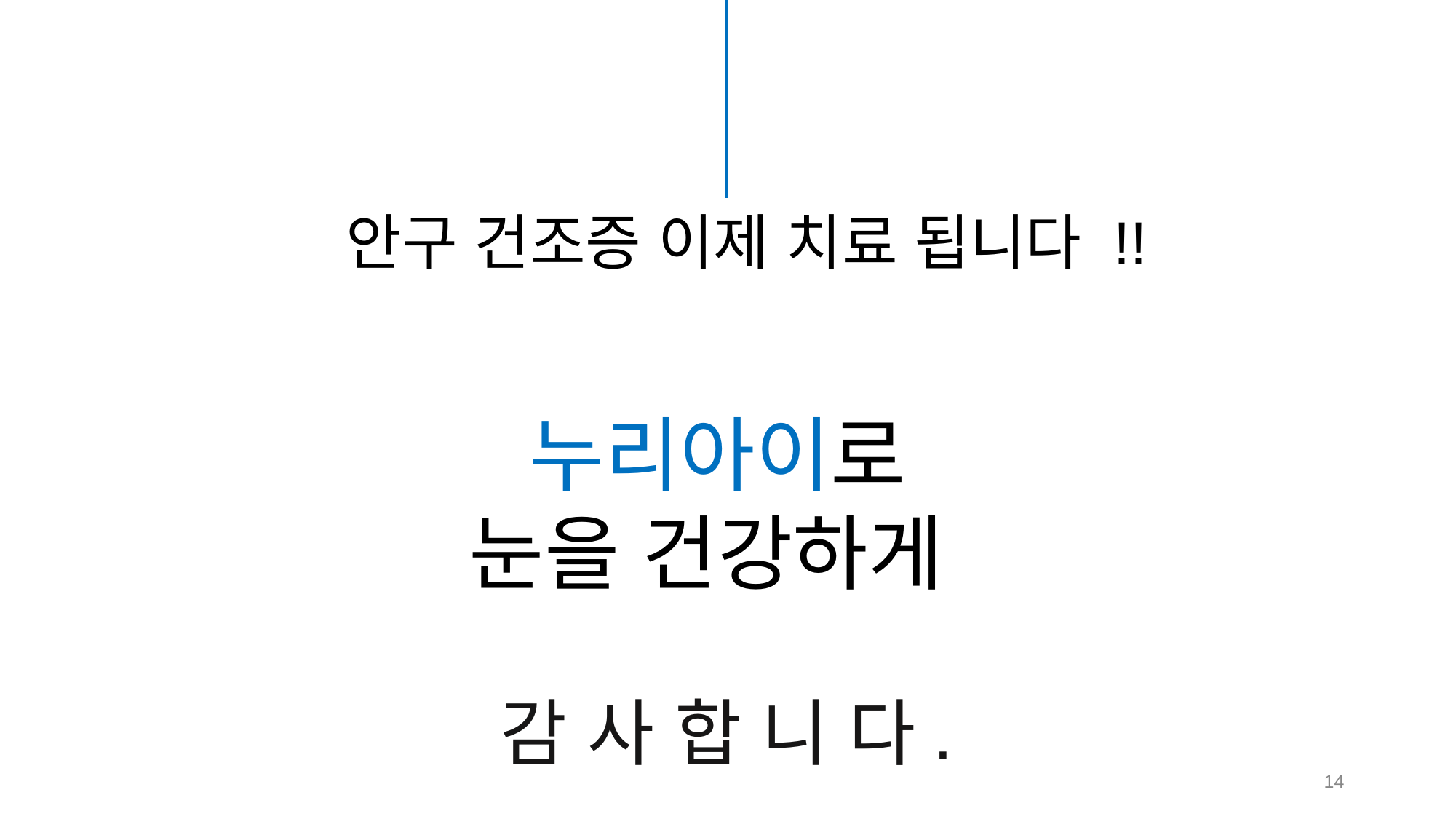

안구 건조증 이제 치료 됩니다 !!
누리아이로
눈을 건강하게

감 사 합 니 다.

14